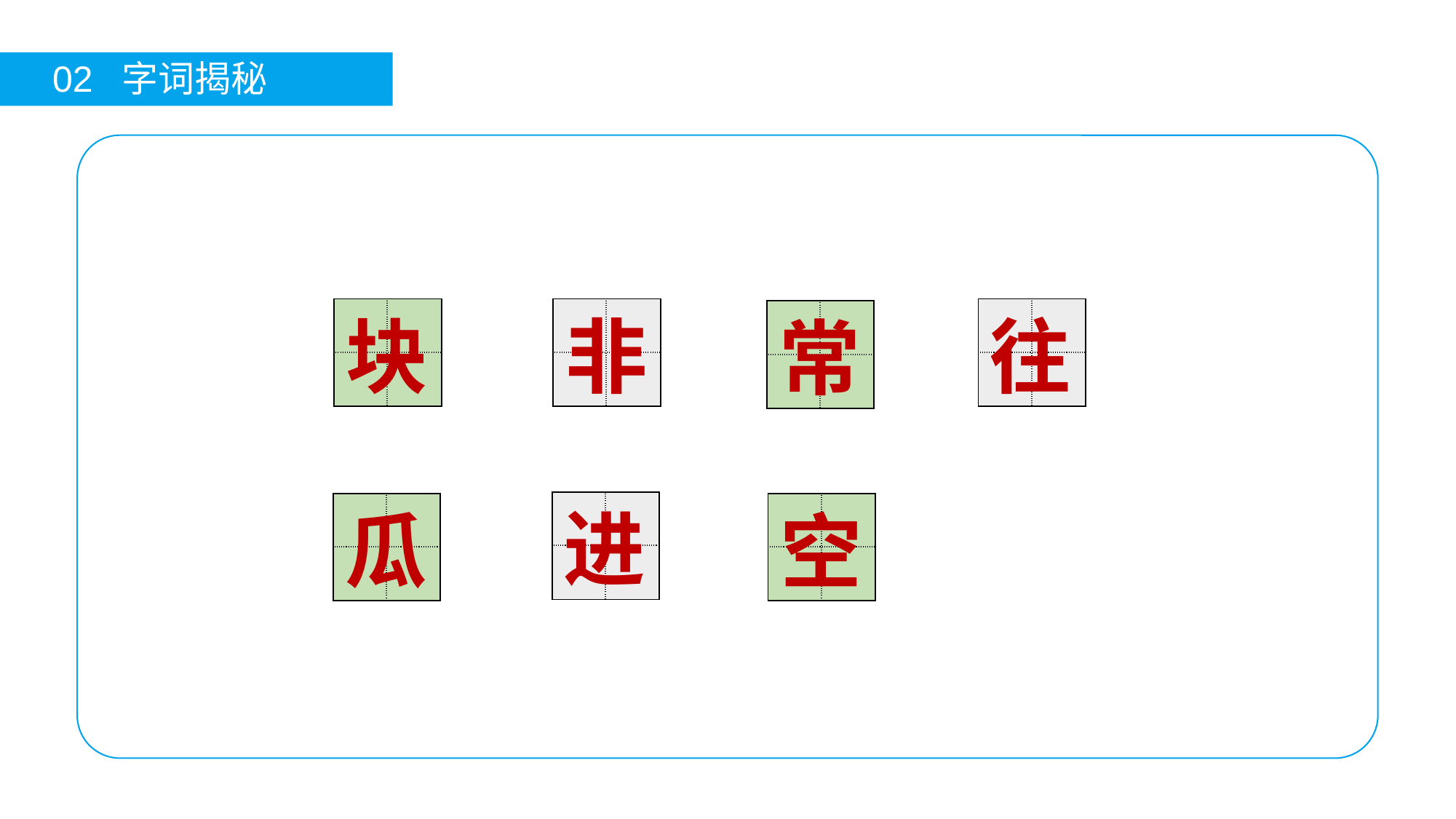

02  字词揭秘
|  |  |
| --- | --- |
|  |  |
|  |  |
| --- | --- |
|  |  |
|  |  |
| --- | --- |
|  |  |
非
往
块
|  |  |
| --- | --- |
|  |  |
常
进
|  |  |
| --- | --- |
|  |  |
|  |  |
| --- | --- |
|  |  |
|  |  |
| --- | --- |
|  |  |
瓜
空